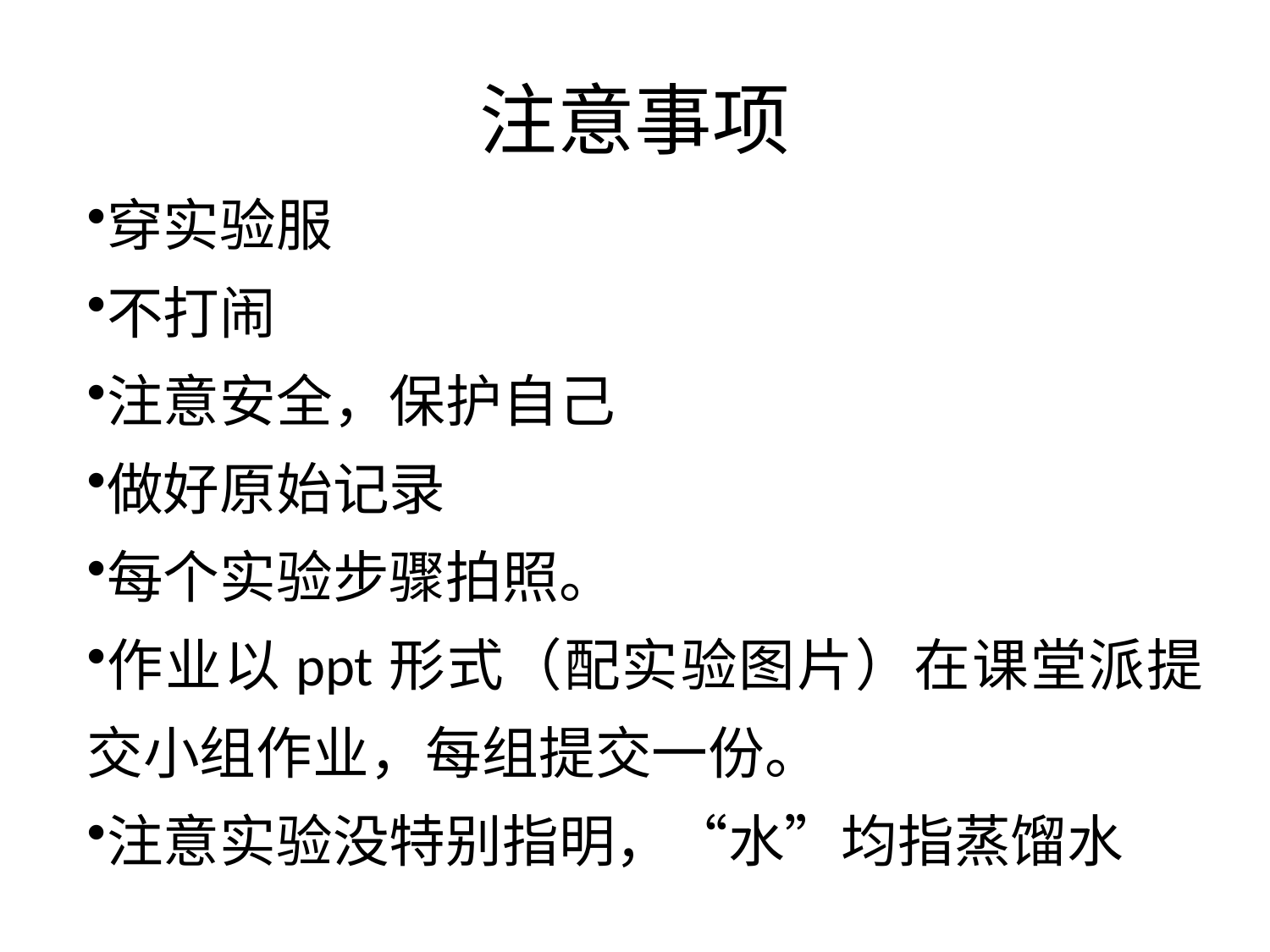

# 注意事项

穿实验服
不打闹
注意安全，保护自己
做好原始记录
每个实验步骤拍照。
作业以ppt形式（配实验图片）在课堂派提交小组作业，每组提交一份。
注意实验没特别指明，“水”均指蒸馏水